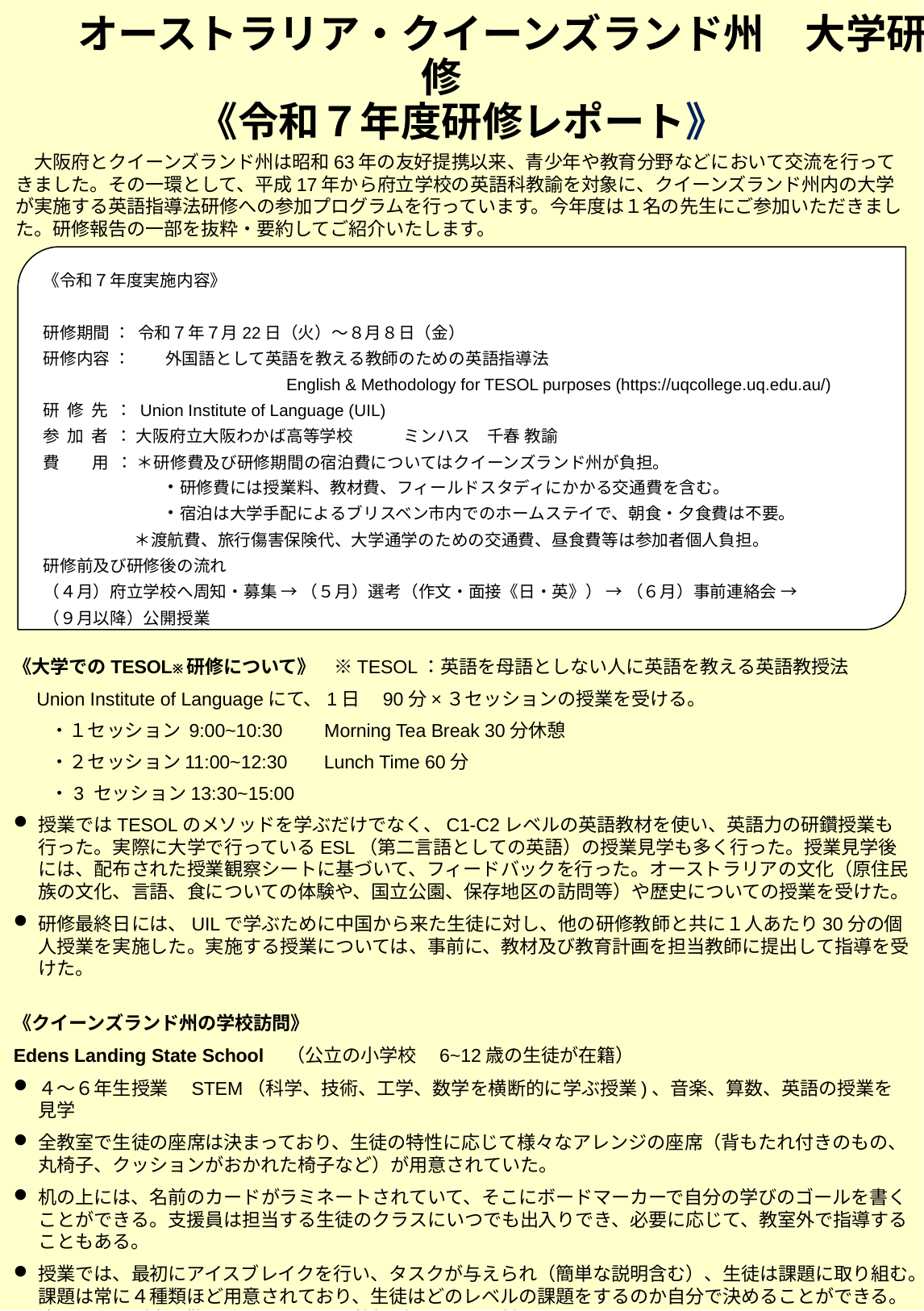

# オーストラリア・クイーンズランド州　大学研修　 《令和７年度研修レポート》
　大阪府とクイーンズランド州は昭和63年の友好提携以来、青少年や教育分野などにおいて交流を行ってきました。その一環として、平成17年から府立学校の英語科教諭を対象に、クイーンズランド州内の大学が実施する英語指導法研修への参加プログラムを行っています。今年度は１名の先生にご参加いただきました。研修報告の一部を抜粋・要約してご紹介いたします。
《令和７年度実施内容》

研修期間 ：	 令和７年７月22日（火）～８月８日（金）
研修内容 ：	 外国語として英語を教える教師のための英語指導法
		 English & Methodology for TESOL purposes (https://uqcollege.uq.edu.au/)
研修先： Union Institute of Language (UIL)
参加者： 大阪府立大阪わかば高等学校	ミンハス　千春	教諭
費　 用： ＊研修費及び研修期間の宿泊費についてはクイーンズランド州が負担。
	・研修費には授業料、教材費、フィールドスタディにかかる交通費を含む。
	・宿泊は大学手配によるブリスベン市内でのホームステイで、朝食・夕食費は不要。
               	＊渡航費、旅行傷害保険代、大学通学のための交通費、昼食費等は参加者個人負担。
研修前及び研修後の流れ
（４月）府立学校へ周知・募集 → （５月）選考（作文・面接《日・英》） → （６月）事前連絡会 →
（９月以降）公開授業

《大学でのTESOL※研修について》　※TESOL：英語を母語としない人に英語を教える英語教授法
　Union Institute of Languageにて、1日　90分×３セッションの授業を受ける。
　　・１セッション 9:00~10:30        Morning Tea Break 30分休憩
　　・２セッション11:00~12:30       Lunch Time 60分
　　・3 セッション13:30~15:00
授業ではTESOLのメソッドを学ぶだけでなく、C1-C2レベルの英語教材を使い、英語力の研鑽授業も行った。実際に大学で行っているESL（第二言語としての英語）の授業見学も多く行った。授業見学後には、配布された授業観察シートに基づいて、フィードバックを行った。オーストラリアの文化（原住民族の文化、言語、食についての体験や、国立公園、保存地区の訪問等）や歴史についての授業を受けた。
研修最終日には、UILで学ぶために中国から来た生徒に対し、他の研修教師と共に１人あたり30分の個人授業を実施した。実施する授業については、事前に、教材及び教育計画を担当教師に提出して指導を受けた。

《クイーンズランド州の学校訪問》
Edens Landing State School　（公立の小学校　6~12歳の生徒が在籍）
４～６年生授業　STEM（科学、技術、工学、数学を横断的に学ぶ授業)、音楽、算数、英語の授業を見学
全教室で生徒の座席は決まっており、生徒の特性に応じて様々なアレンジの座席（背もたれ付きのもの、丸椅子、クッションがおかれた椅子など）が用意されていた。
机の上には、名前のカードがラミネートされていて、そこにボードマーカーで自分の学びのゴールを書くことができる。支援員は担当する生徒のクラスにいつでも出入りでき、必要に応じて、教室外で指導することもある。
授業では、最初にアイスブレイクを行い、タスクが与えられ（簡単な説明含む）、生徒は課題に取り組む。課題は常に４種類ほど用意されており、生徒はどのレベルの課題をするのか自分で決めることができる。決めた課題が少し難しそうであれば、教師が別の課題を勧めることもある。
生徒は課題中、勝手に話したり、質問したりすることはなく、教師を呼ぶ際は、手をあげることになっている。